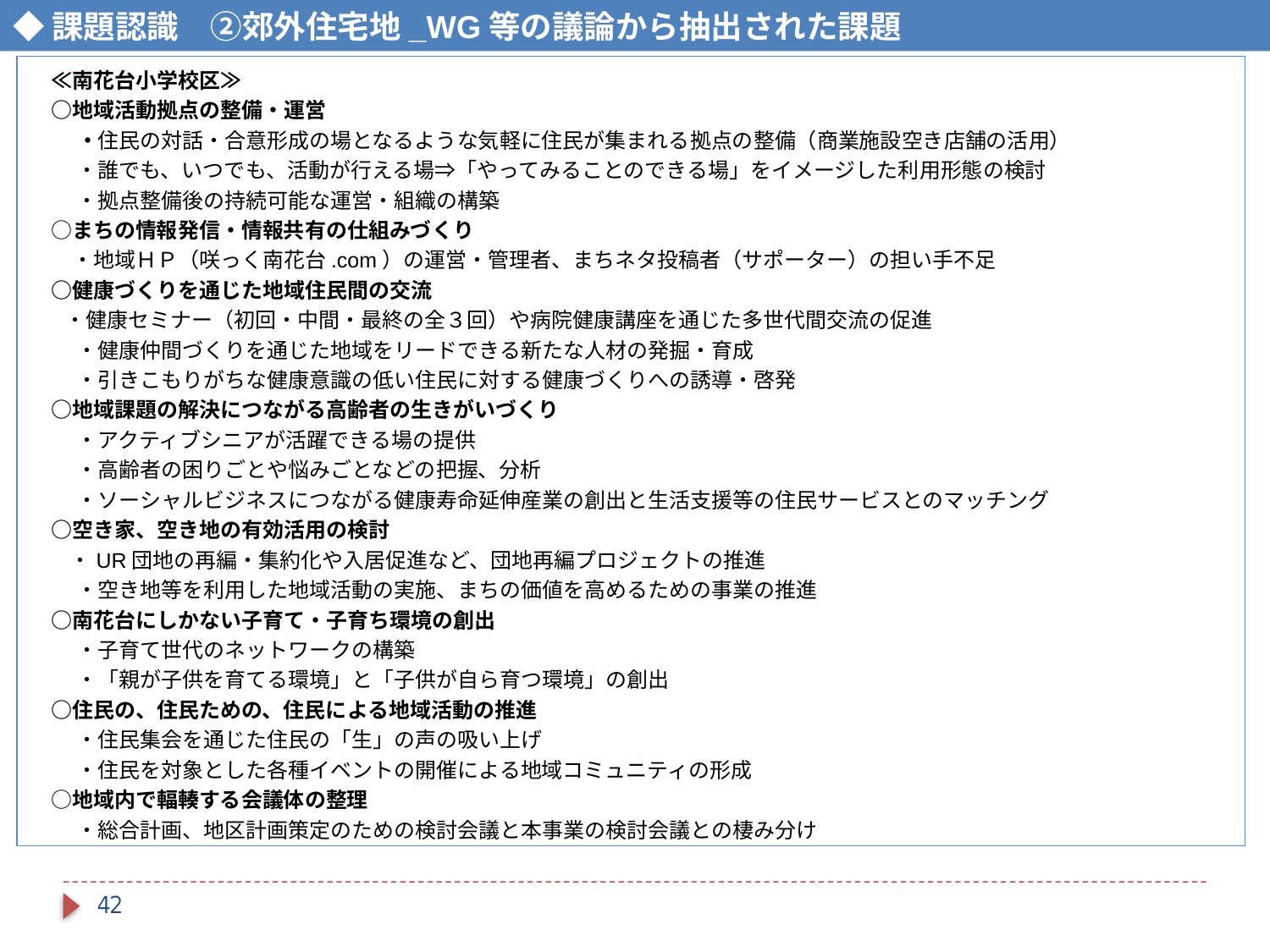

◆課題認識　②郊外住宅地_WG等の議論から抽出された課題
　≪南花台小学校区≫
　○地域活動拠点の整備・運営
　　 ・住民の対話・合意形成の場となるような気軽に住民が集まれる拠点の整備（商業施設空き店舗の活用）
　　 ・誰でも、いつでも、活動が行える場⇒「やってみることのできる場」をイメージした利用形態の検討
　　 ・拠点整備後の持続可能な運営・組織の構築
　○まちの情報発信・情報共有の仕組みづくり
　　・地域ＨＰ（咲っく南花台.com）の運営・管理者、まちネタ投稿者（サポーター）の担い手不足
　○健康づくりを通じた地域住民間の交流
　   ・健康セミナー（初回・中間・最終の全３回）や病院健康講座を通じた多世代間交流の促進
　　 ・健康仲間づくりを通じた地域をリードできる新たな人材の発掘・育成
　　 ・引きこもりがちな健康意識の低い住民に対する健康づくりへの誘導・啓発
　○地域課題の解決につながる高齢者の生きがいづくり
　　 ・アクティブシニアが活躍できる場の提供
　　 ・高齢者の困りごとや悩みごとなどの把握、分析
　　 ・ソーシャルビジネスにつながる健康寿命延伸産業の創出と生活支援等の住民サービスとのマッチング
　○空き家、空き地の有効活用の検討
 　  ・UR団地の再編・集約化や入居促進など、団地再編プロジェクトの推進
　　 ・空き地等を利用した地域活動の実施、まちの価値を高めるための事業の推進
　○南花台にしかない子育て・子育ち環境の創出
　　 ・子育て世代のネットワークの構築
　　 ・「親が子供を育てる環境」と「子供が自ら育つ環境」の創出
　○住民の、住民ための、住民による地域活動の推進
　　 ・住民集会を通じた住民の「生」の声の吸い上げ
　　 ・住民を対象とした各種イベントの開催による地域コミュニティの形成
　○地域内で輻輳する会議体の整理
　　 ・総合計画、地区計画策定のための検討会議と本事業の検討会議との棲み分け

42